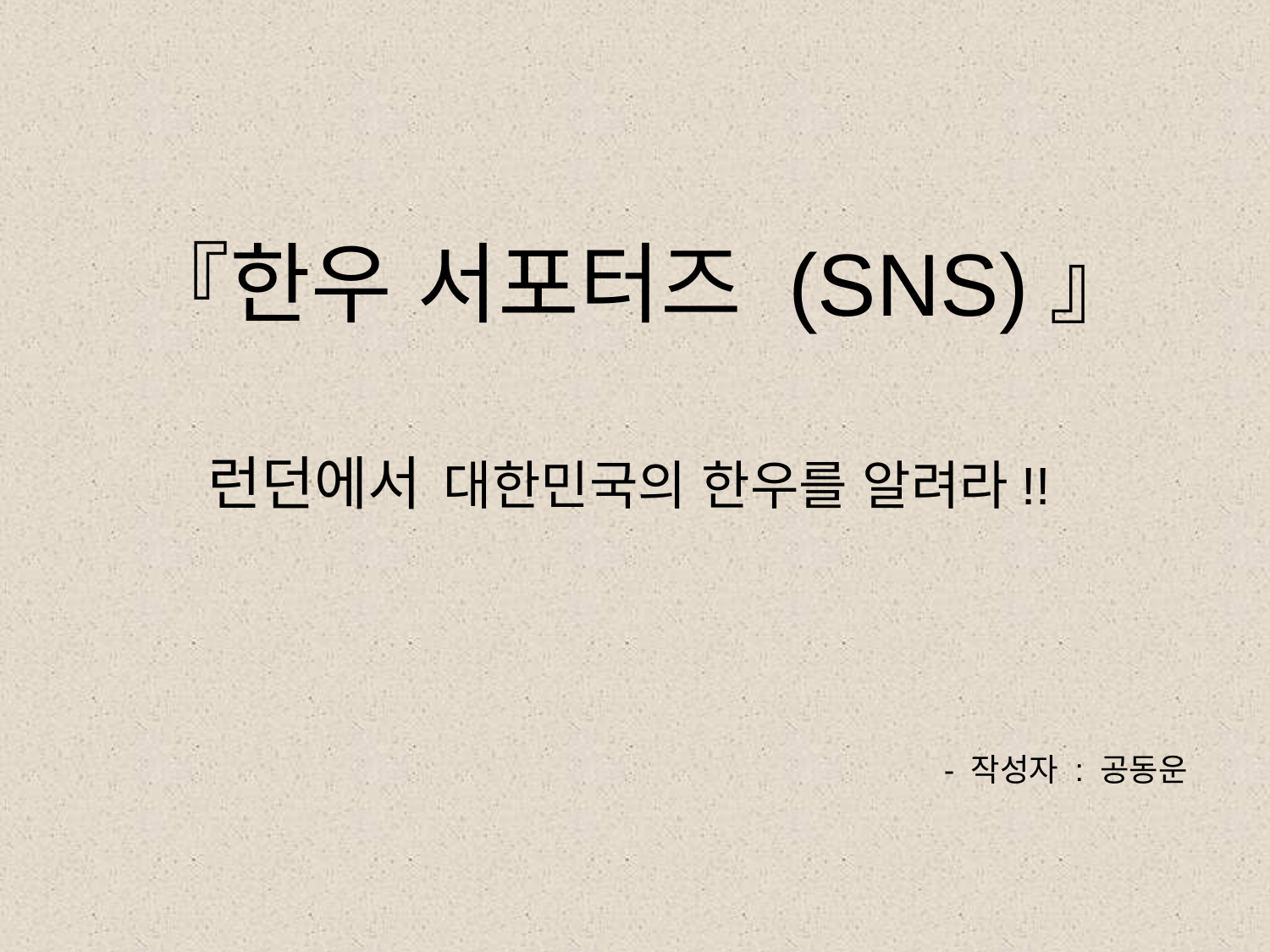

# 『한우 서포터즈 (SNS)』 런던에서 대한민국의 한우를 알려라!!
- 작성자 : 공동운